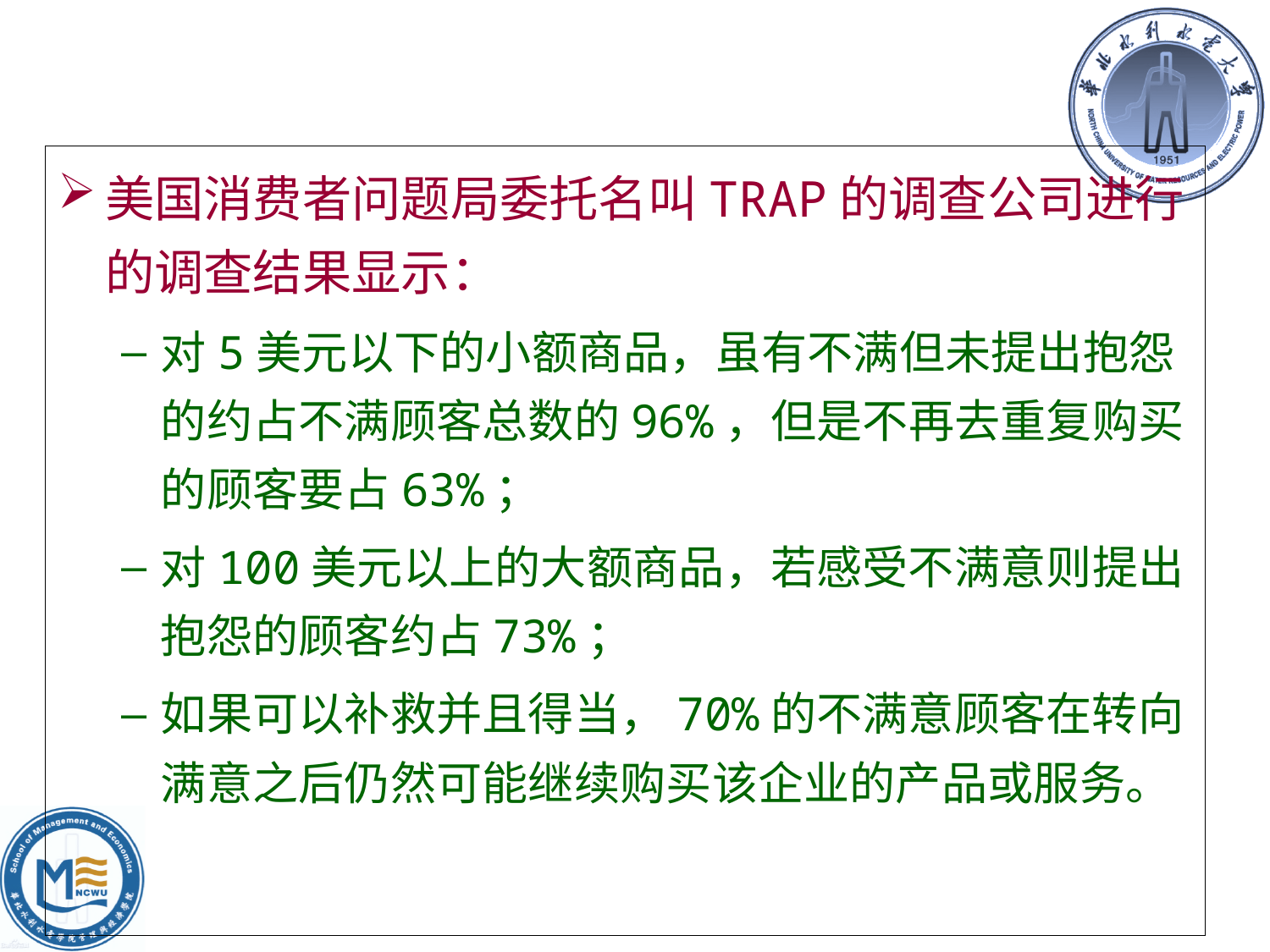

美国消费者问题局委托名叫TRAP的调查公司进行的调查结果显示：
对5美元以下的小额商品，虽有不满但未提出抱怨的约占不满顾客总数的96%，但是不再去重复购买的顾客要占63%；
对100美元以上的大额商品，若感受不满意则提出抱怨的顾客约占73%；
如果可以补救并且得当，70%的不满意顾客在转向满意之后仍然可能继续购买该企业的产品或服务。